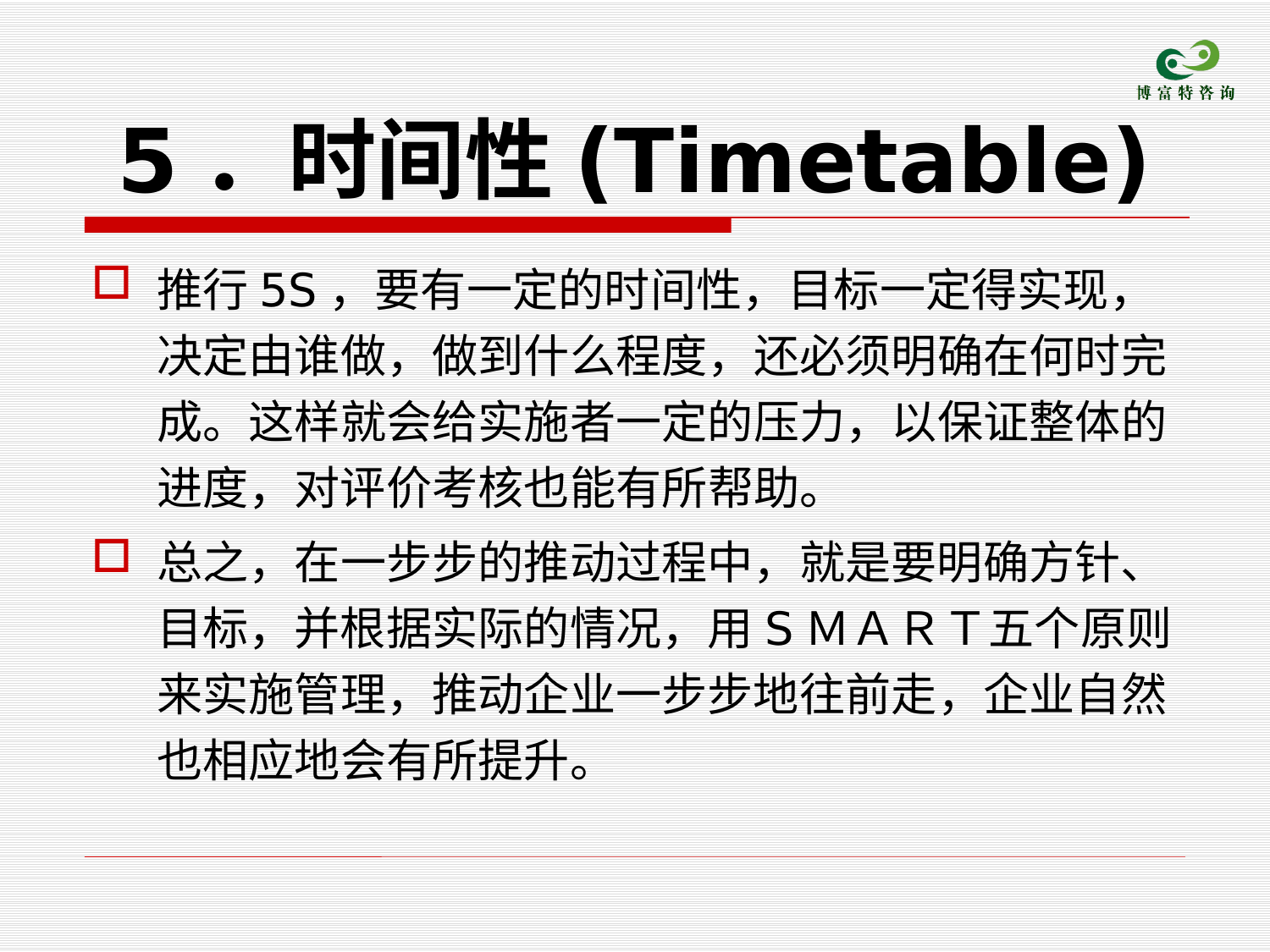

# 5．时间性(Timetable)
推行5S，要有一定的时间性，目标一定得实现，决定由谁做，做到什么程度，还必须明确在何时完成。这样就会给实施者一定的压力，以保证整体的进度，对评价考核也能有所帮助。
总之，在一步步的推动过程中，就是要明确方针、目标，并根据实际的情况，用SＭＡＲＴ五个原则来实施管理，推动企业一步步地往前走，企业自然也相应地会有所提升。
353